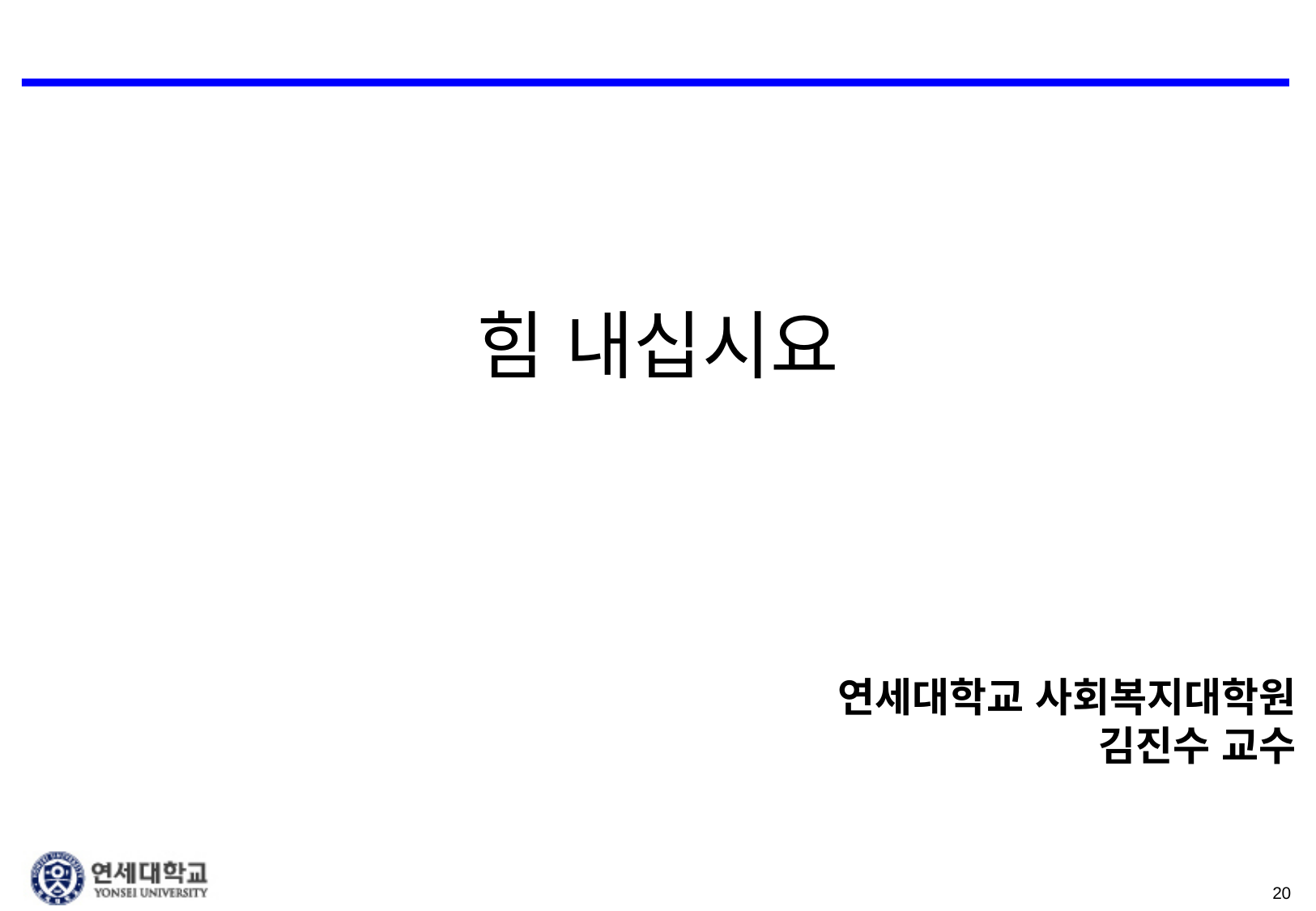

# 힘 내십시요
연세대학교 사회복지대학원
김진수 교수